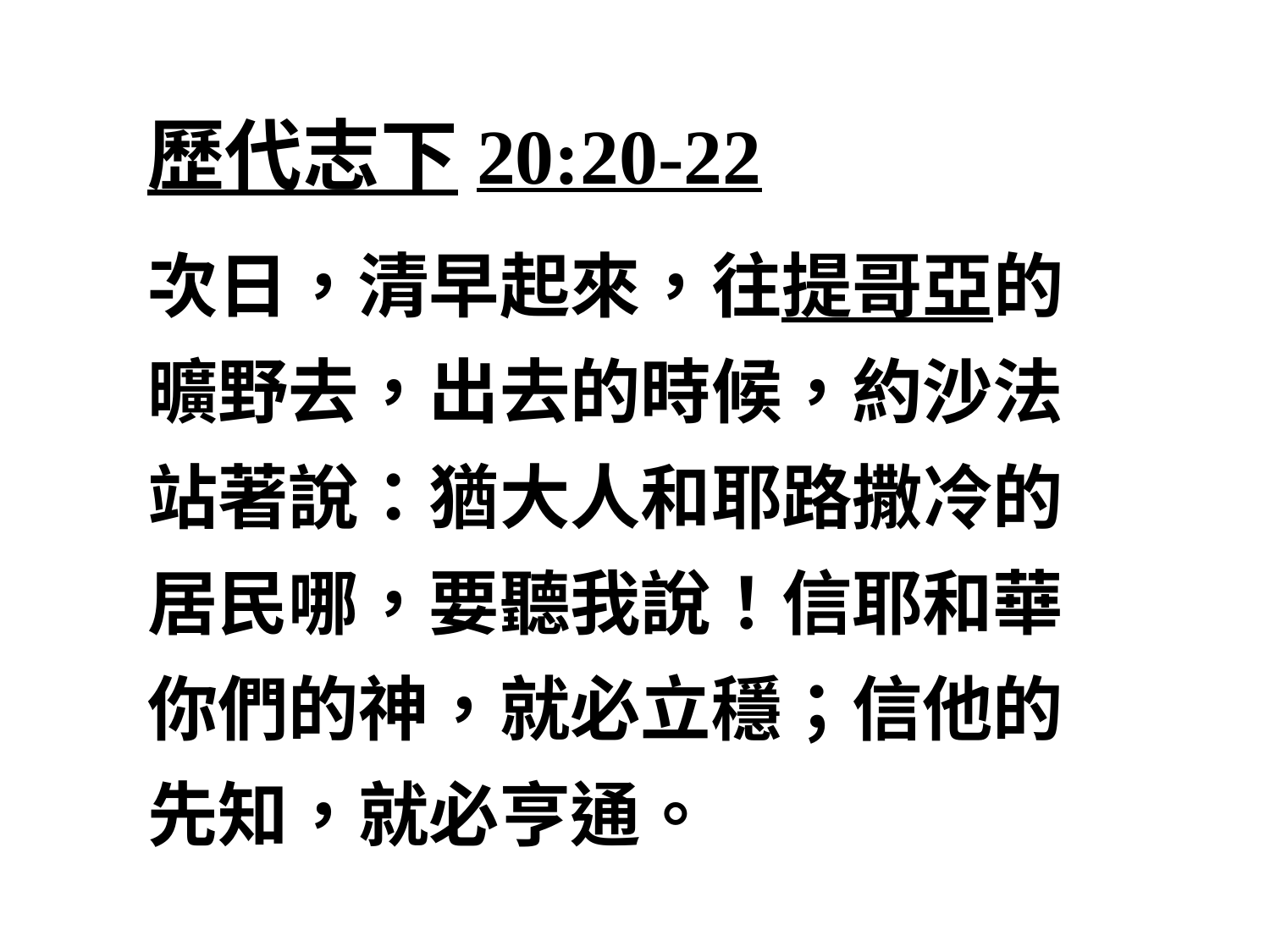

歷代志下20:20-22

次日，清早起來，往提哥亞的曠野去，出去的時候，約沙法站著說：猶大人和耶路撒冷的居民哪，要聽我說！信耶和華你們的神，就必立穩；信他的先知，就必亨通。